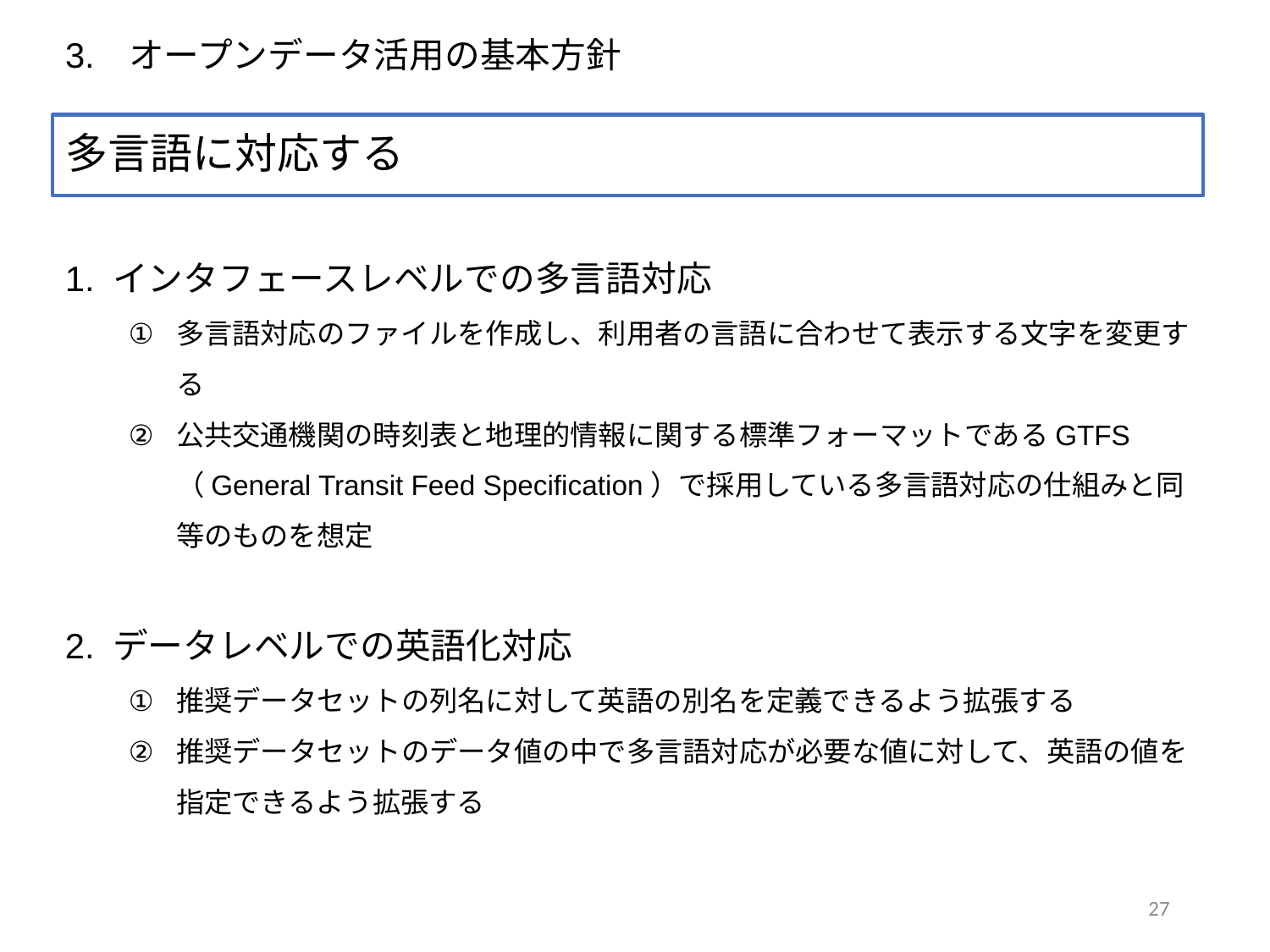

# オープンデータ活用の基本方針
多言語に対応する
インタフェースレベルでの多言語対応
多言語対応のファイルを作成し、利用者の言語に合わせて表示する文字を変更する
公共交通機関の時刻表と地理的情報に関する標準フォーマットであるGTFS（General Transit Feed Specification）で採用している多言語対応の仕組みと同等のものを想定

データレベルでの英語化対応
推奨データセットの列名に対して英語の別名を定義できるよう拡張する
推奨データセットのデータ値の中で多言語対応が必要な値に対して、英語の値を指定できるよう拡張する
27